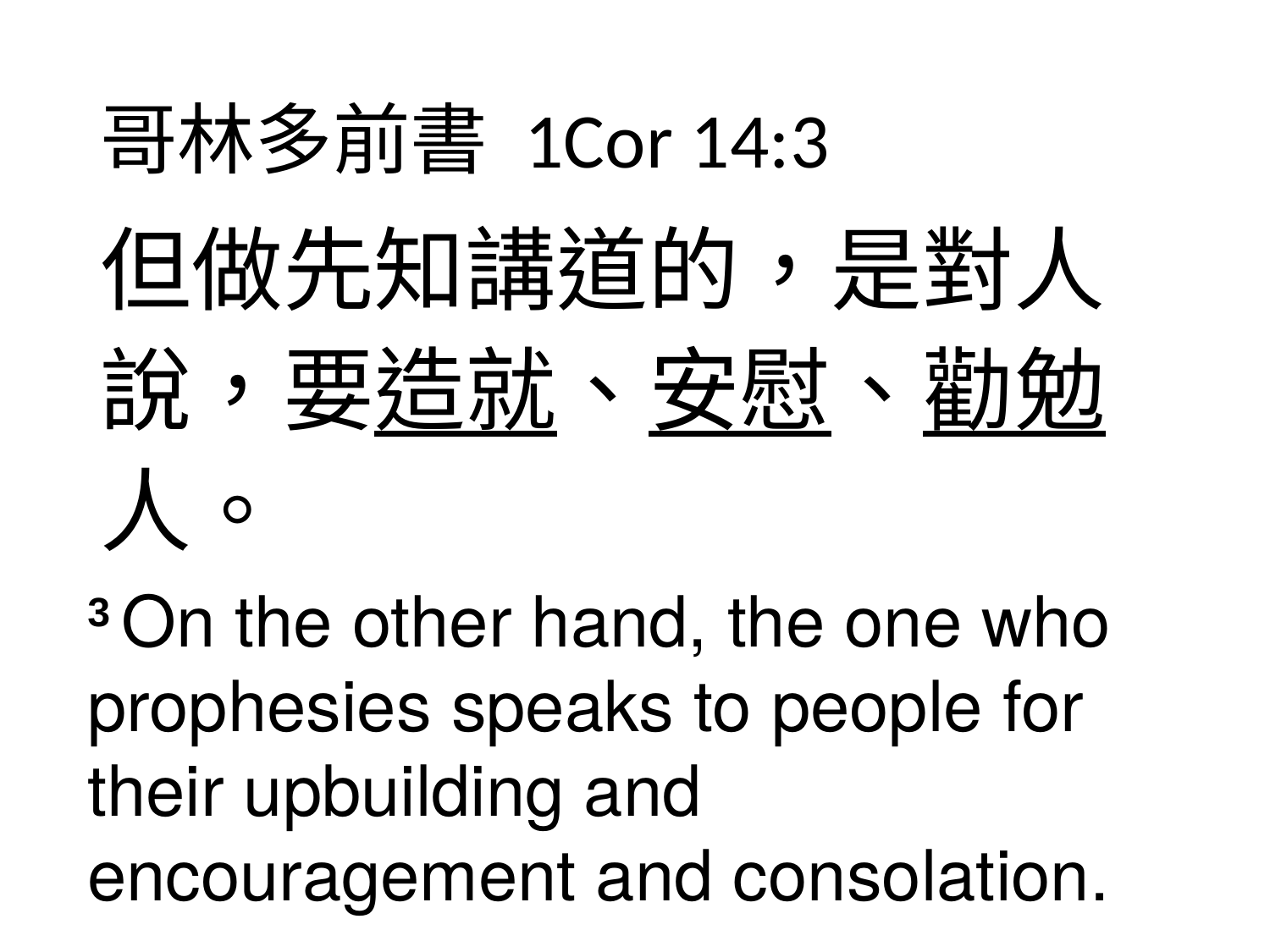

# 哥林多前書 1Cor 14:3
但做先知講道的，是對人說，要造就、安慰、勸勉人。
3 On the other hand, the one who prophesies speaks to people for their upbuilding and encouragement and consolation.